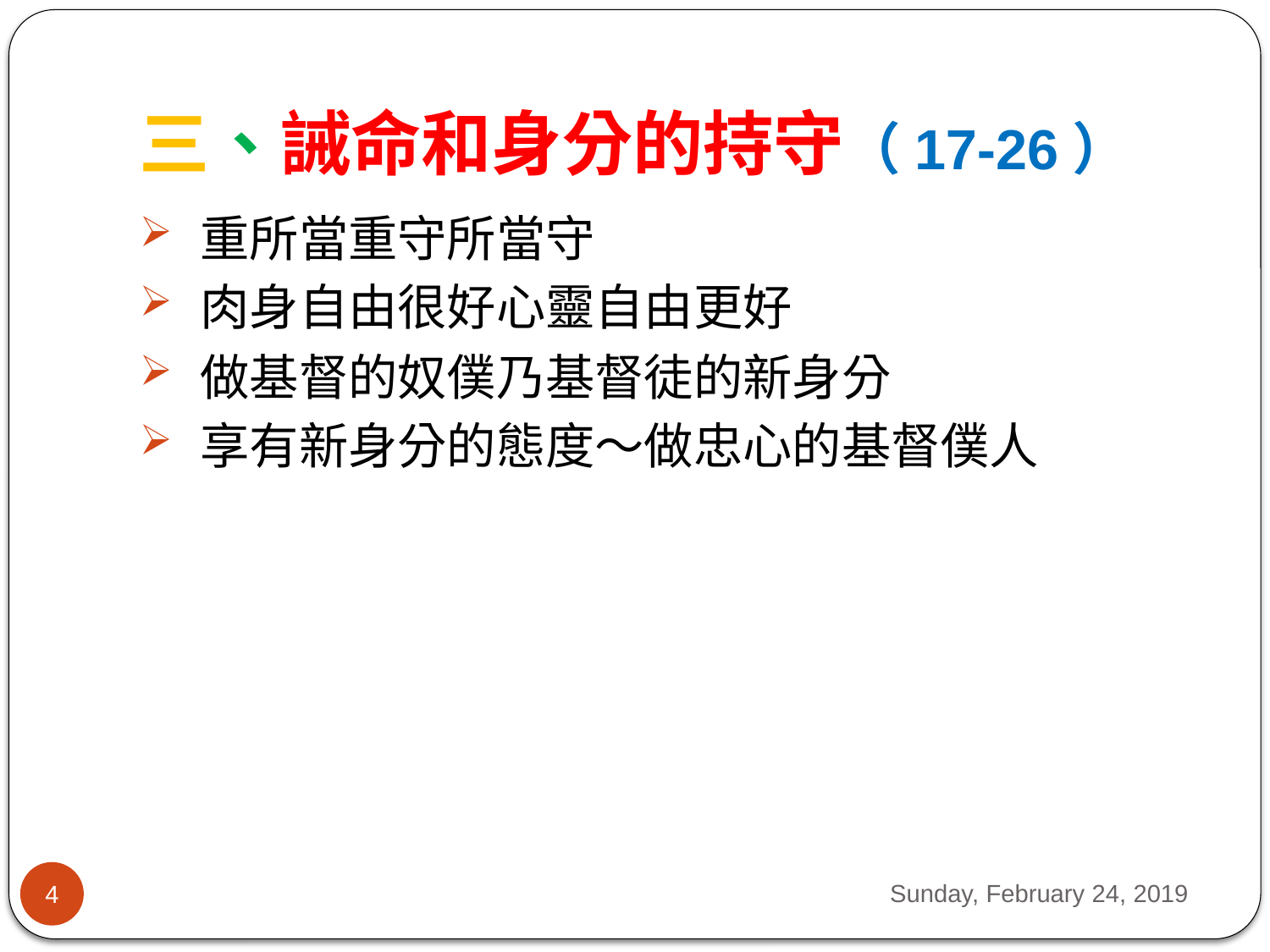

# 三、誡命和身分的持守（17-26）
 重所當重守所當守
 肉身自由很好心靈自由更好
 做基督的奴僕乃基督徒的新身分
 享有新身分的態度～做忠心的基督僕人

Sunday, February 24, 2019
4